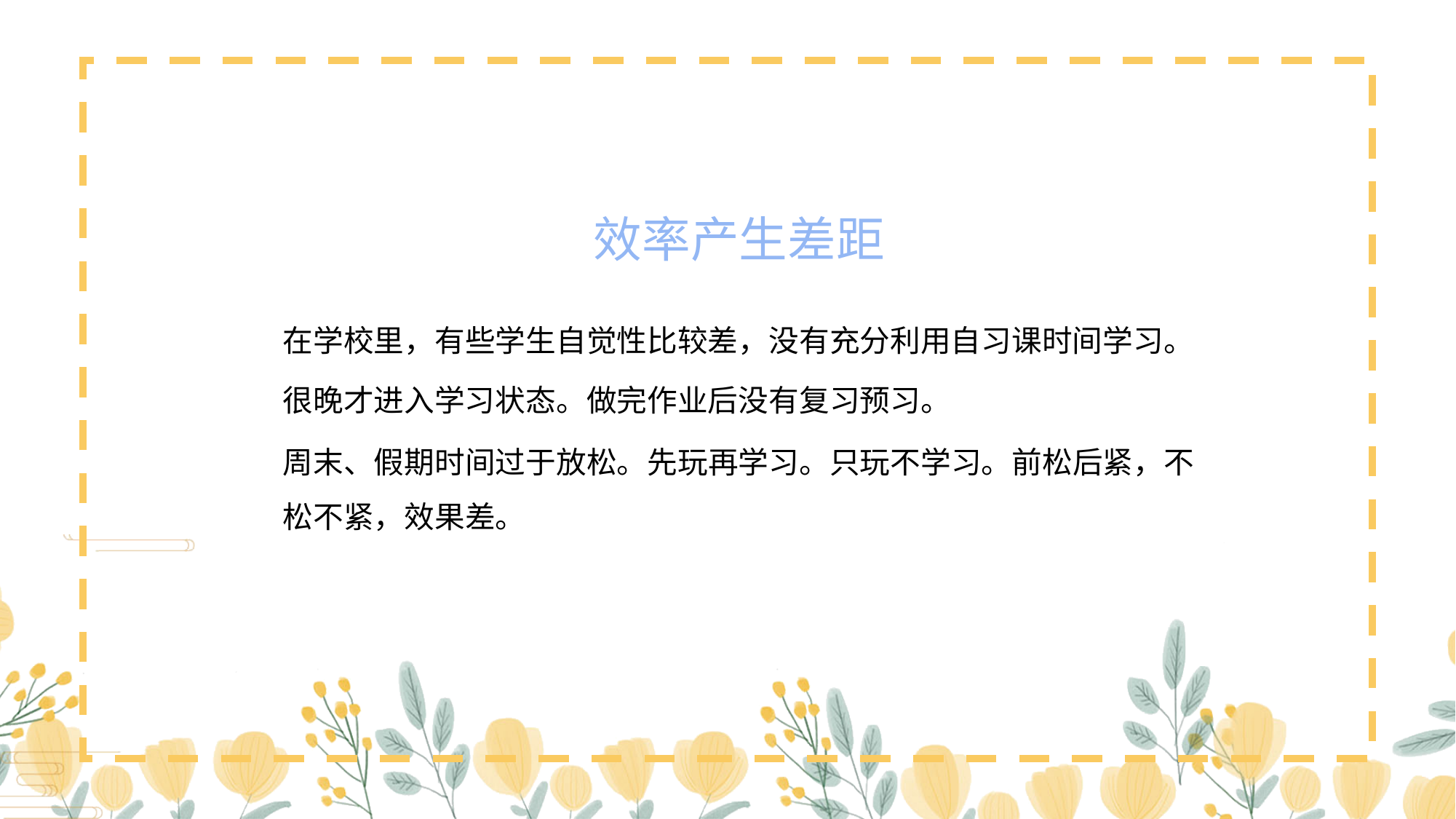

效率产生差距
在学校里，有些学生自觉性比较差，没有充分利用自习课时间学习。
很晚才进入学习状态。做完作业后没有复习预习。
周末、假期时间过于放松。先玩再学习。只玩不学习。前松后紧，不松不紧，效果差。